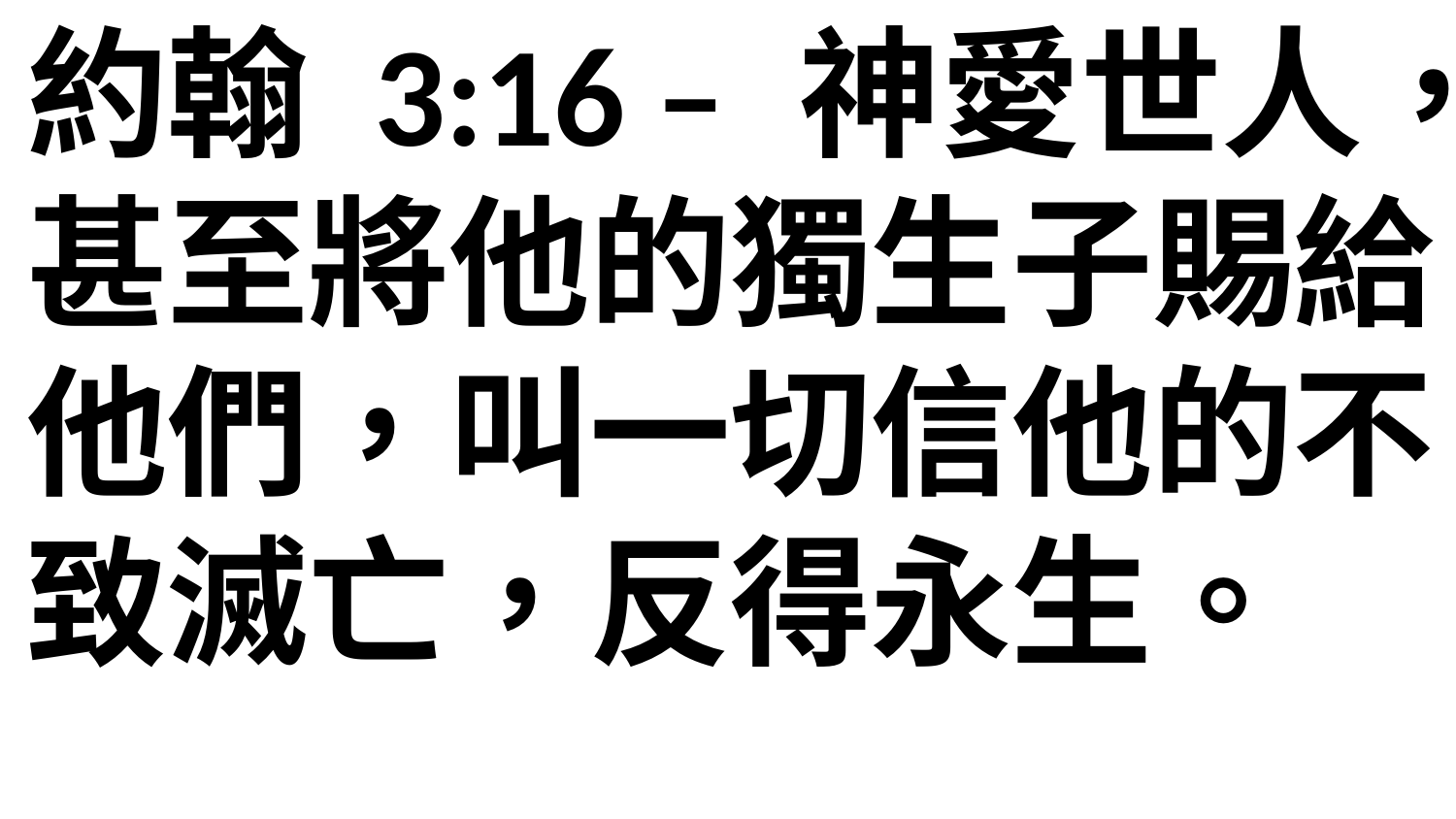

約翰 3:16 – 神愛世人，甚至將他的獨生子賜給他們，叫一切信他的不致滅亡，反得永生。